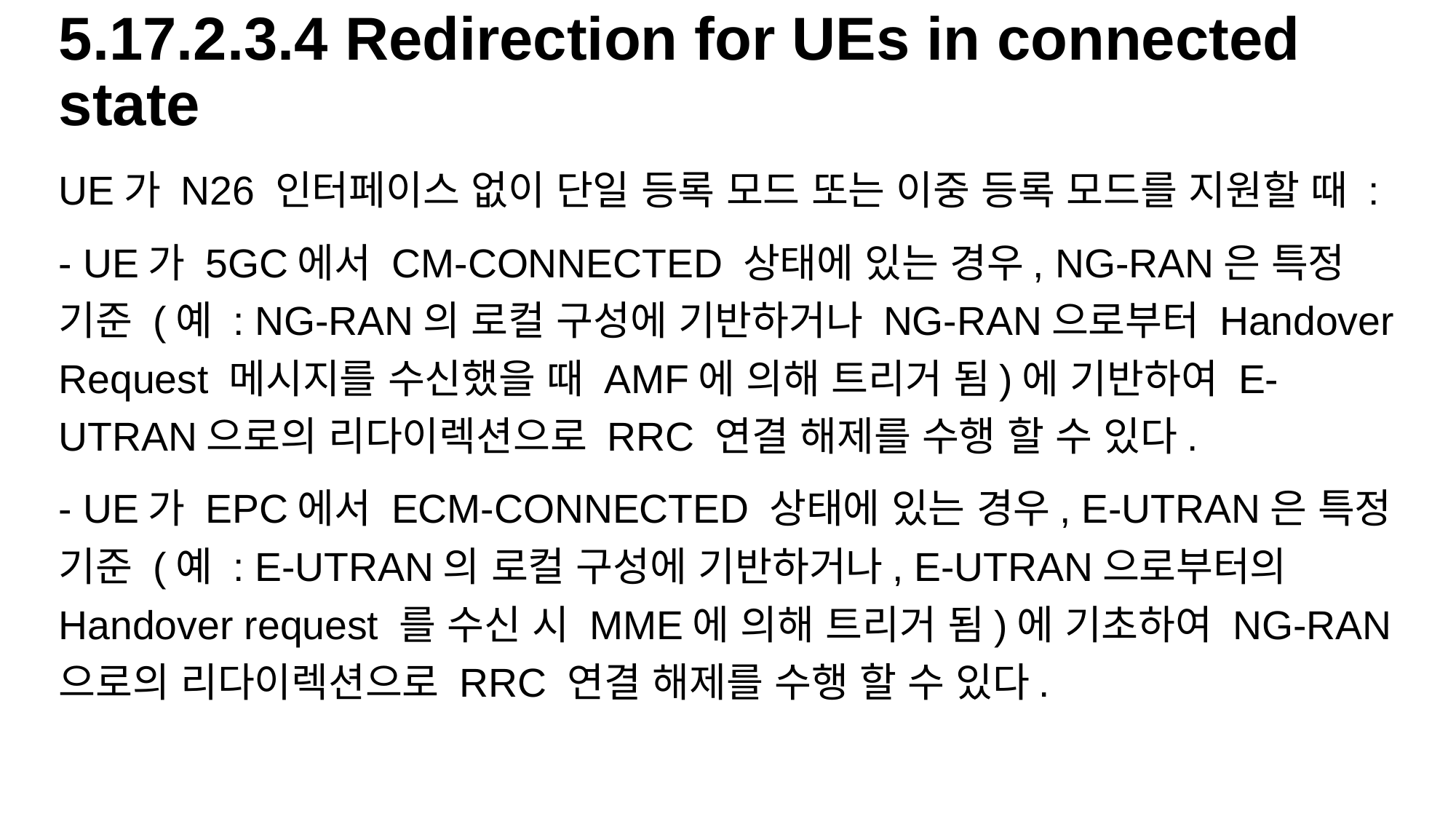

# 5.17.2.3.4 Redirection for UEs in connected state
UE가 N26 인터페이스 없이 단일 등록 모드 또는 이중 등록 모드를 지원할 때 :
- UE가 5GC에서 CM-CONNECTED 상태에 있는 경우, NG-RAN은 특정 기준 (예 : NG-RAN의 로컬 구성에 기반하거나 NG-RAN으로부터 Handover Request 메시지를 수신했을 때 AMF에 의해 트리거 됨)에 기반하여 E-UTRAN으로의 리다이렉션으로 RRC 연결 해제를 수행 할 수 있다.
- UE가 EPC에서 ECM-CONNECTED 상태에 있는 경우, E-UTRAN은 특정 기준 (예 : E-UTRAN의 로컬 구성에 기반하거나, E-UTRAN으로부터의 Handover request 를 수신 시 MME에 의해 트리거 됨)에 기초하여 NG-RAN 으로의 리다이렉션으로 RRC 연결 해제를 수행 할 수 있다.